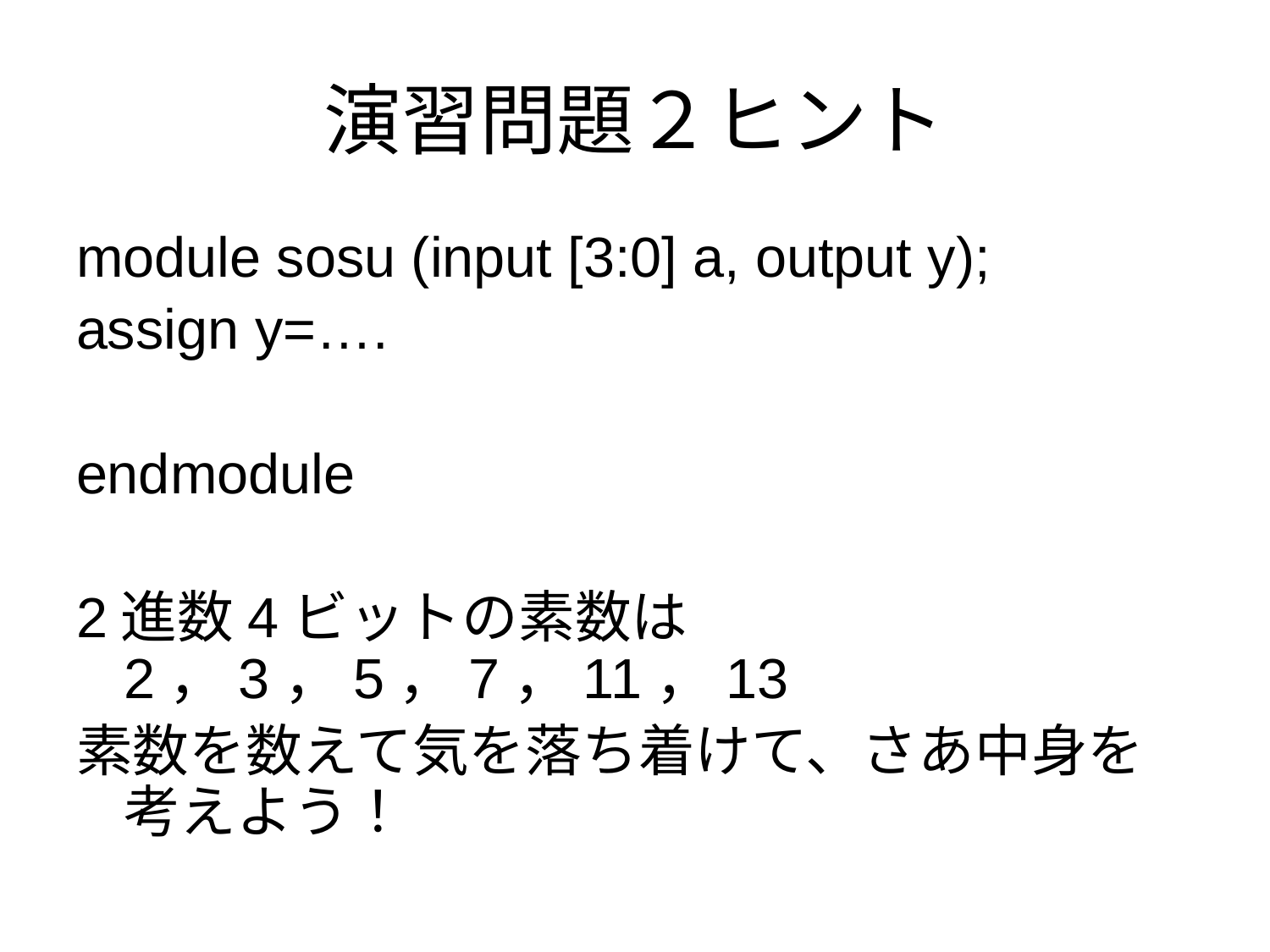

# 演習問題２ヒント
module sosu (input [3:0] a, output y);
assign y=….

endmodule

2進数4ビットの素数は2，3，5，7，11，13
素数を数えて気を落ち着けて、さあ中身を考えよう！